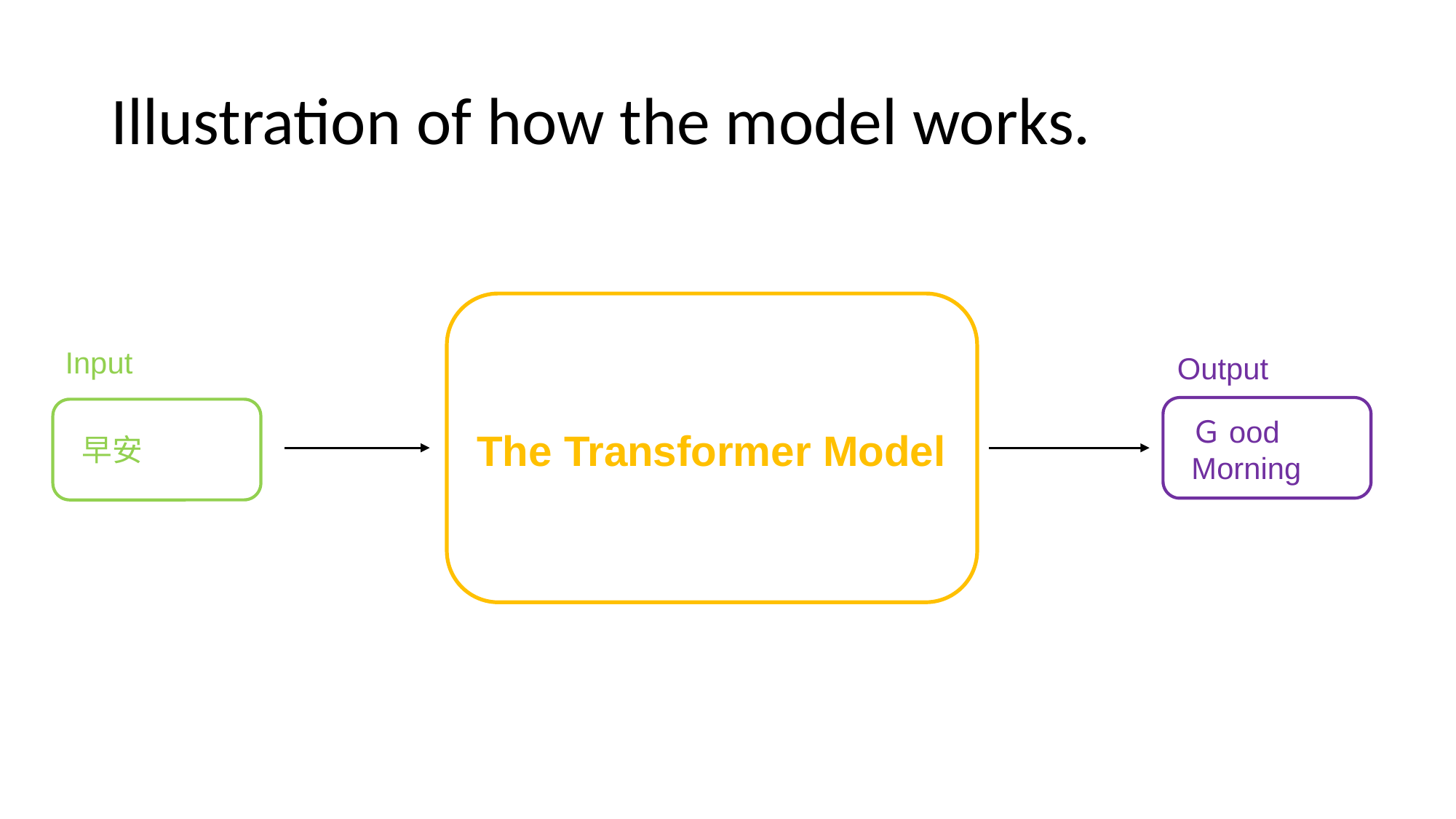

# Illustration of how the model works.

Input
Output

Ｇood   Morning
The Transformer Model
早安